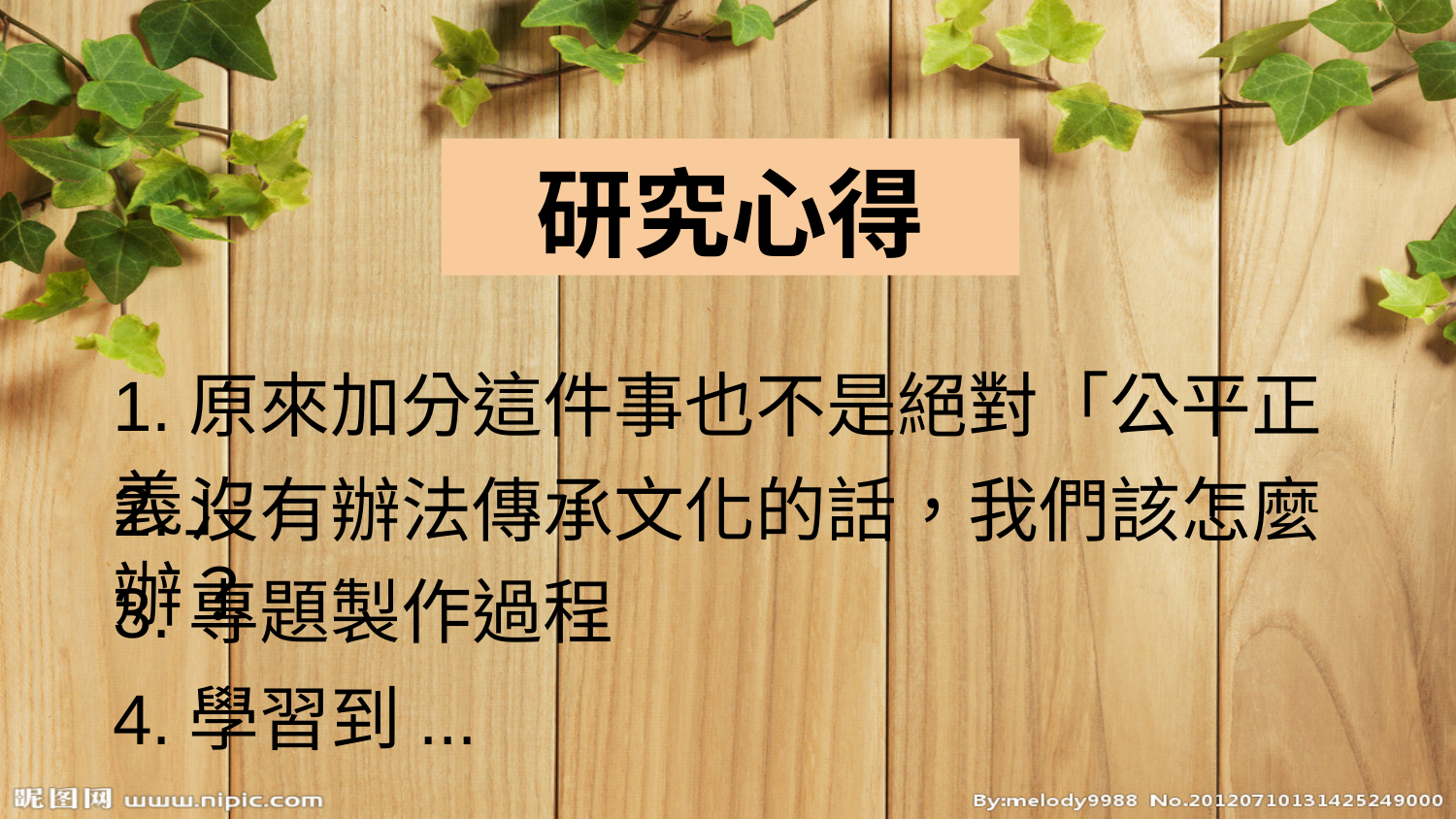

# 研究心得
1.原來加分這件事也不是絕對「公平正義」
2.沒有辦法傳承文化的話，我們該怎麼辦？
3.專題製作過程
4.學習到...